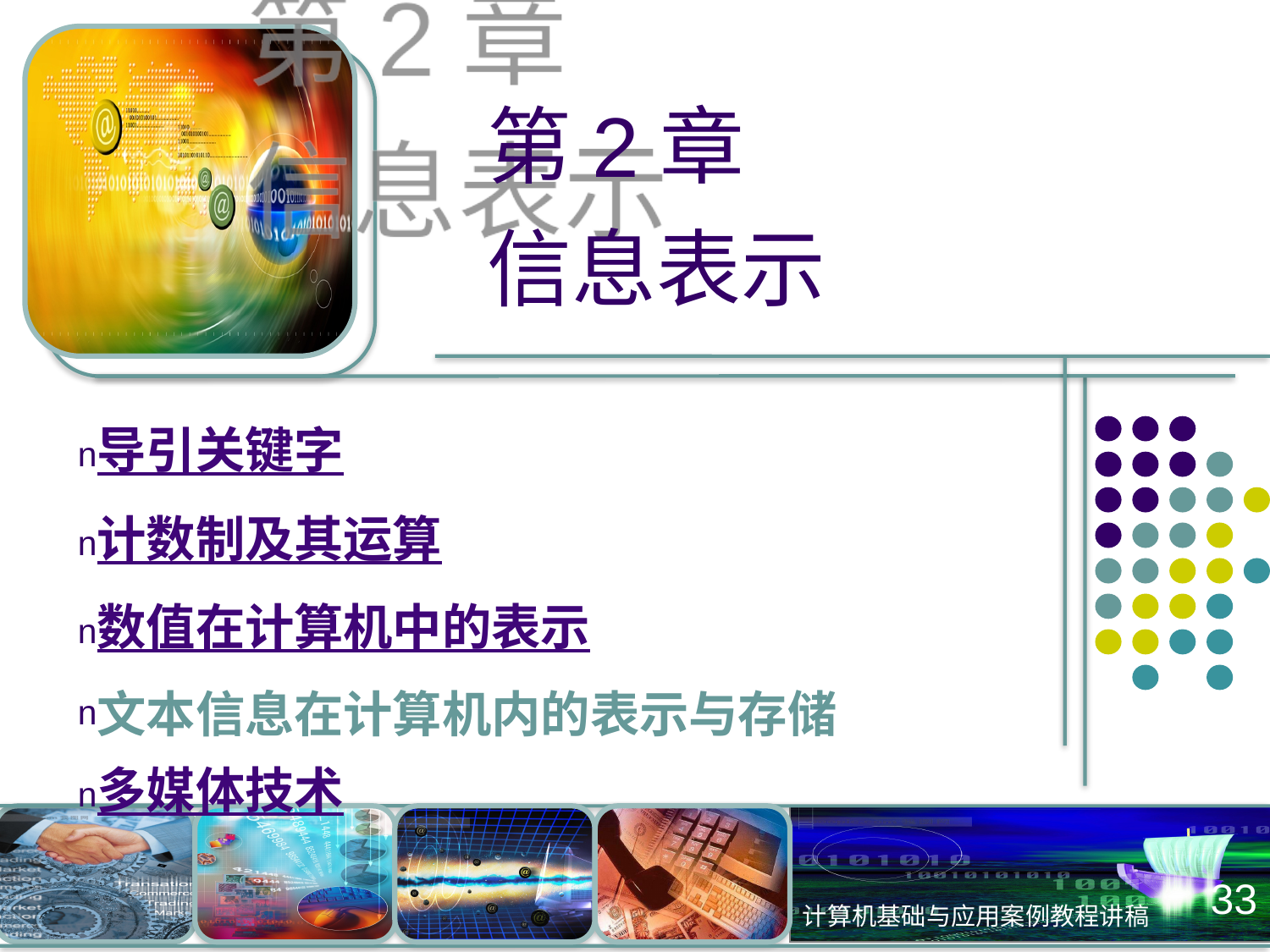

第2章
信息表示
导引关键字
计数制及其运算
数值在计算机中的表示
文本信息在计算机内的表示与存储
多媒体技术
33